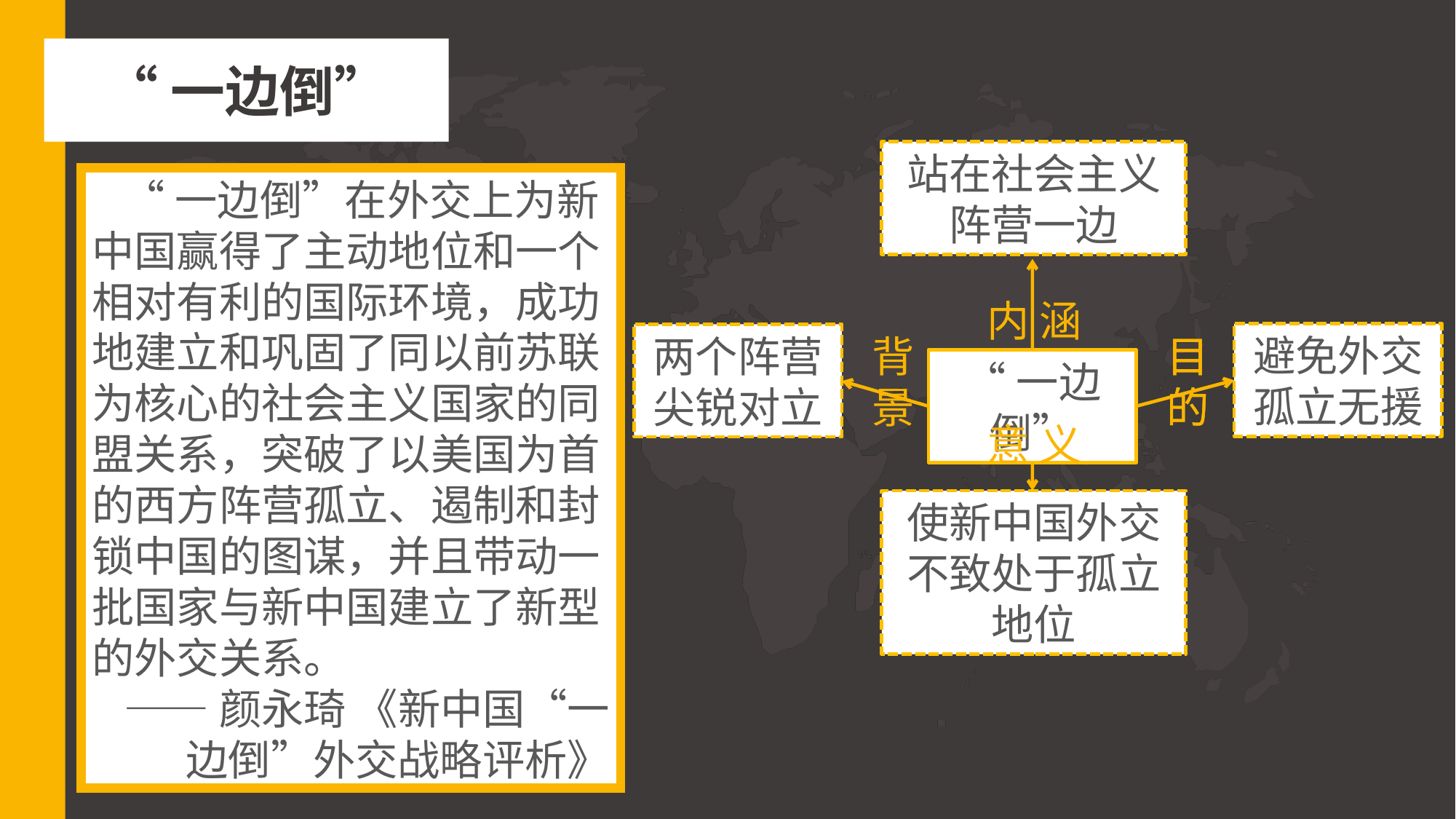

“一边倒”
站在社会主义阵营一边

    “一边倒”在外交上为新中国赢得了主动地位和一个相对有利的国际环境，成功地建立和巩固了同以前苏联为核心的社会主义国家的同盟关系，突破了以美国为首的西方阵营孤立、遏制和封锁中国的图谋，并且带动一批国家与新中国建立了新型的外交关系。
 ——颜永琦 《新中国“一边倒”外交战略评析》
 内 涵
避免外交孤立无援
两个阵营尖锐对立
 背
 景
 目
 的
 目
 的
“一边倒”
 意 义
使新中国外交不致处于孤立地位